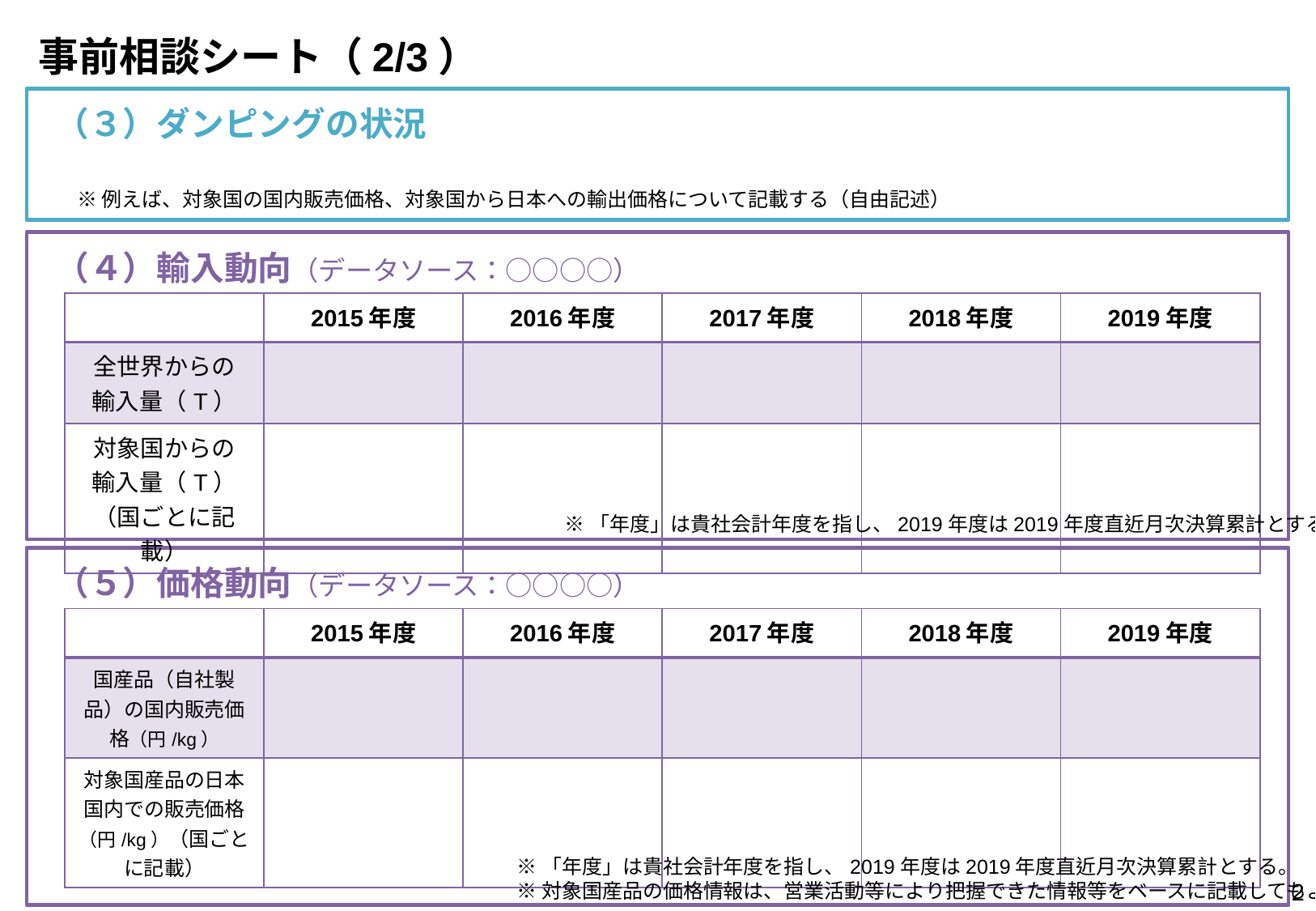

# 事前相談シート（2/3）
（３）ダンピングの状況

※例えば、対象国の国内販売価格、対象国から日本への輸出価格について記載する（自由記述）
（４）輸入動向（データソース：○○○○）

|  | 2015年度 | 2016年度 | 2017年度 | 2018年度 | 2019年度 |
| --- | --- | --- | --- | --- | --- |
| 全世界からの 輸入量（T） |  |  |  |  |  |
| 対象国からの 輸入量（T） （国ごとに記載） |  |  |  |  |  |
※「年度」は貴社会計年度を指し、2019年度は2019年度直近月次決算累計とする。
（５）価格動向（データソース：○○○○）

|  | 2015年度 | 2016年度 | 2017年度 | 2018年度 | 2019年度 |
| --- | --- | --- | --- | --- | --- |
| 国産品（自社製品）の国内販売価格（円/kg） |  |  |  |  |  |
| 対象国産品の日本国内での販売価格（円/kg）（国ごとに記載） |  |  |  |  |  |
※「年度」は貴社会計年度を指し、2019年度は2019年度直近月次決算累計とする。
※対象国産品の価格情報は、営業活動等により把握できた情報等をベースに記載してもよい。
2